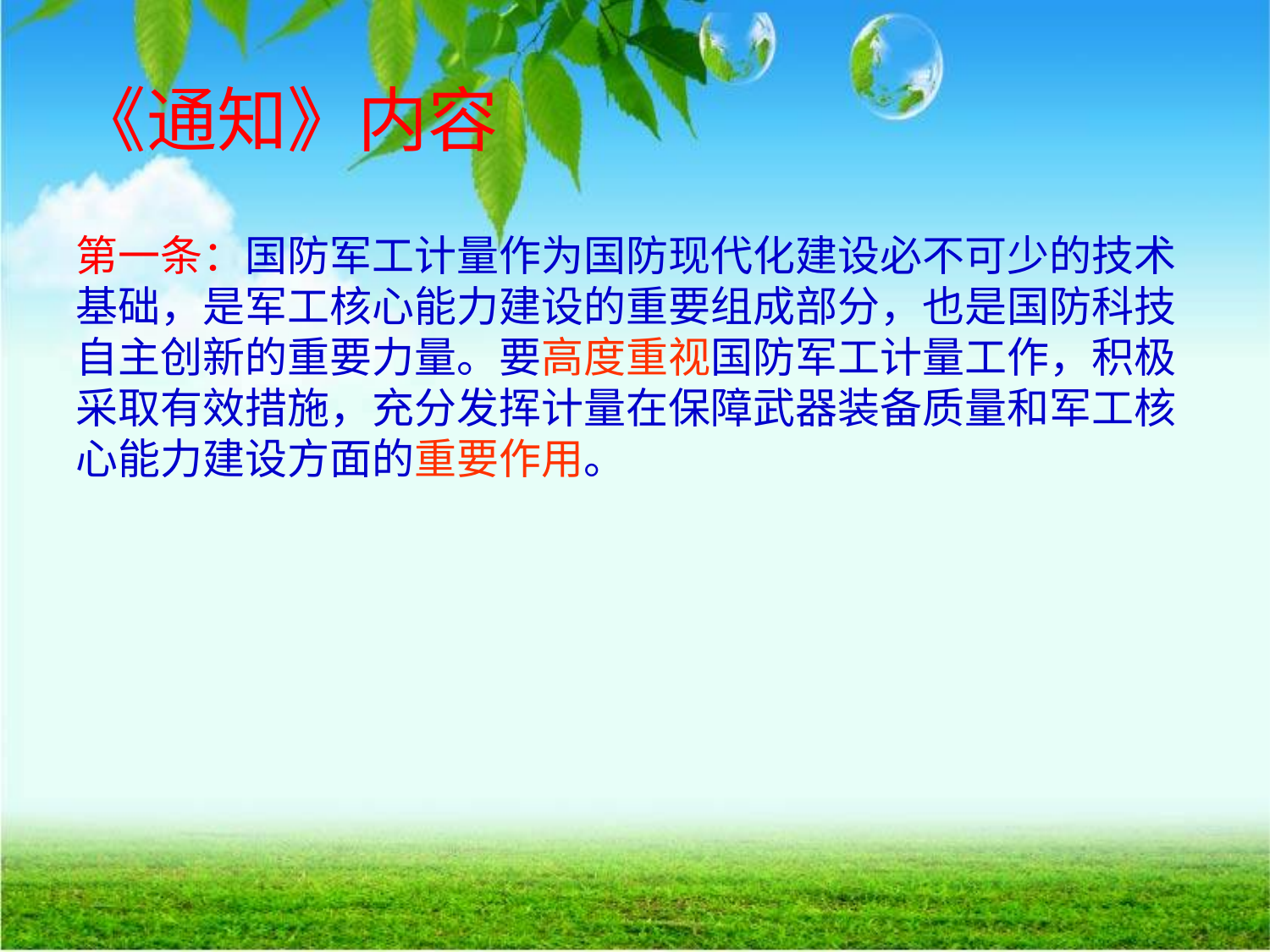

第一条：国防军工计量作为国防现代化建设必不可少的技术基础，是军工核心能力建设的重要组成部分，也是国防科技自主创新的重要力量。要高度重视国防军工计量工作，积极采取有效措施，充分发挥计量在保障武器装备质量和军工核心能力建设方面的重要作用。
# 《通知》内容